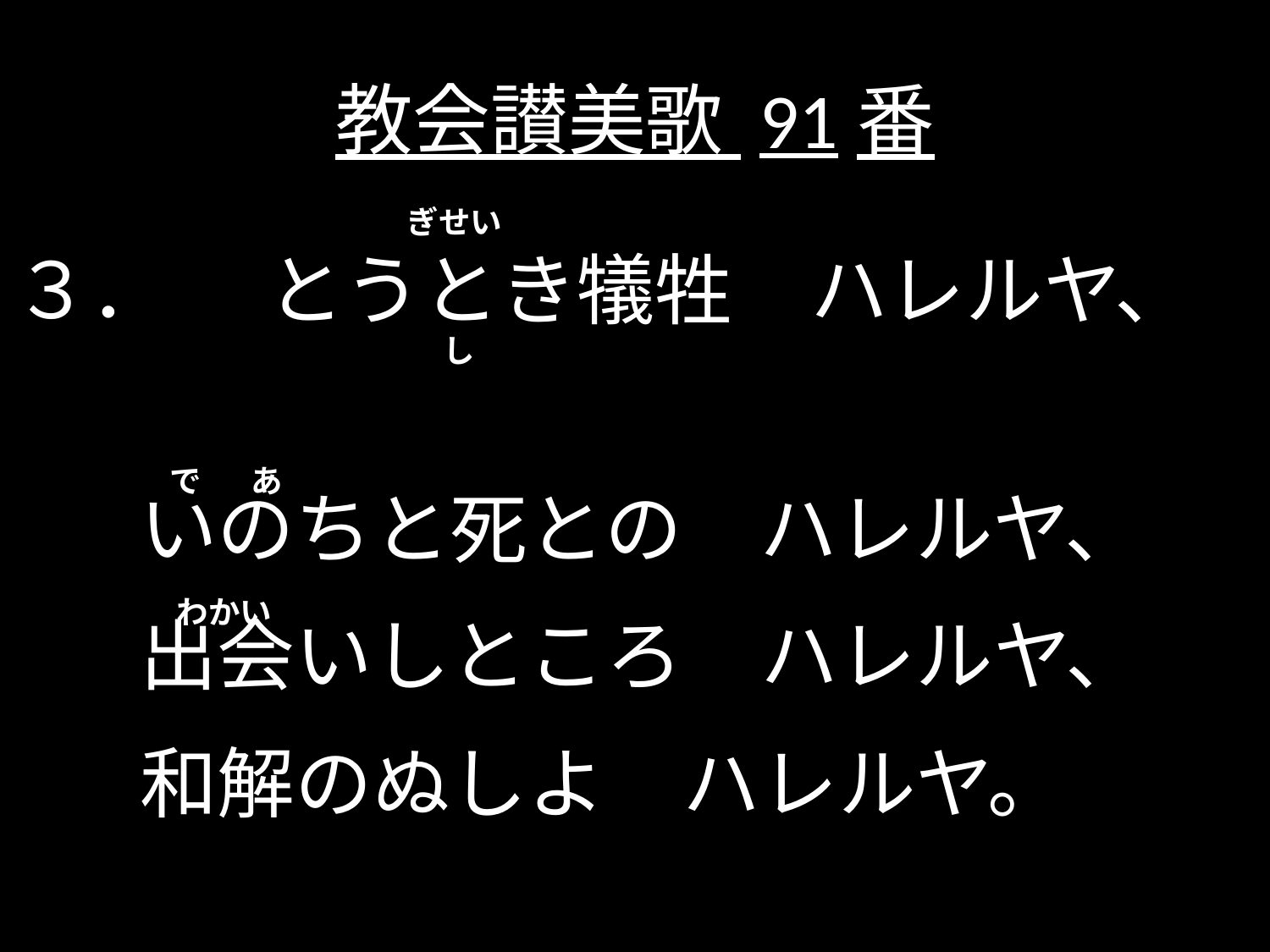

# 教会讃美歌 91番
                                   ぎせい
３．	とうとき犠牲　ハレルヤ、
	いのちと死との　ハレルヤ、
	出会いしところ　ハレルヤ、
	和解のぬしよ　ハレルヤ。
                                        し
  で       あ
   わかい